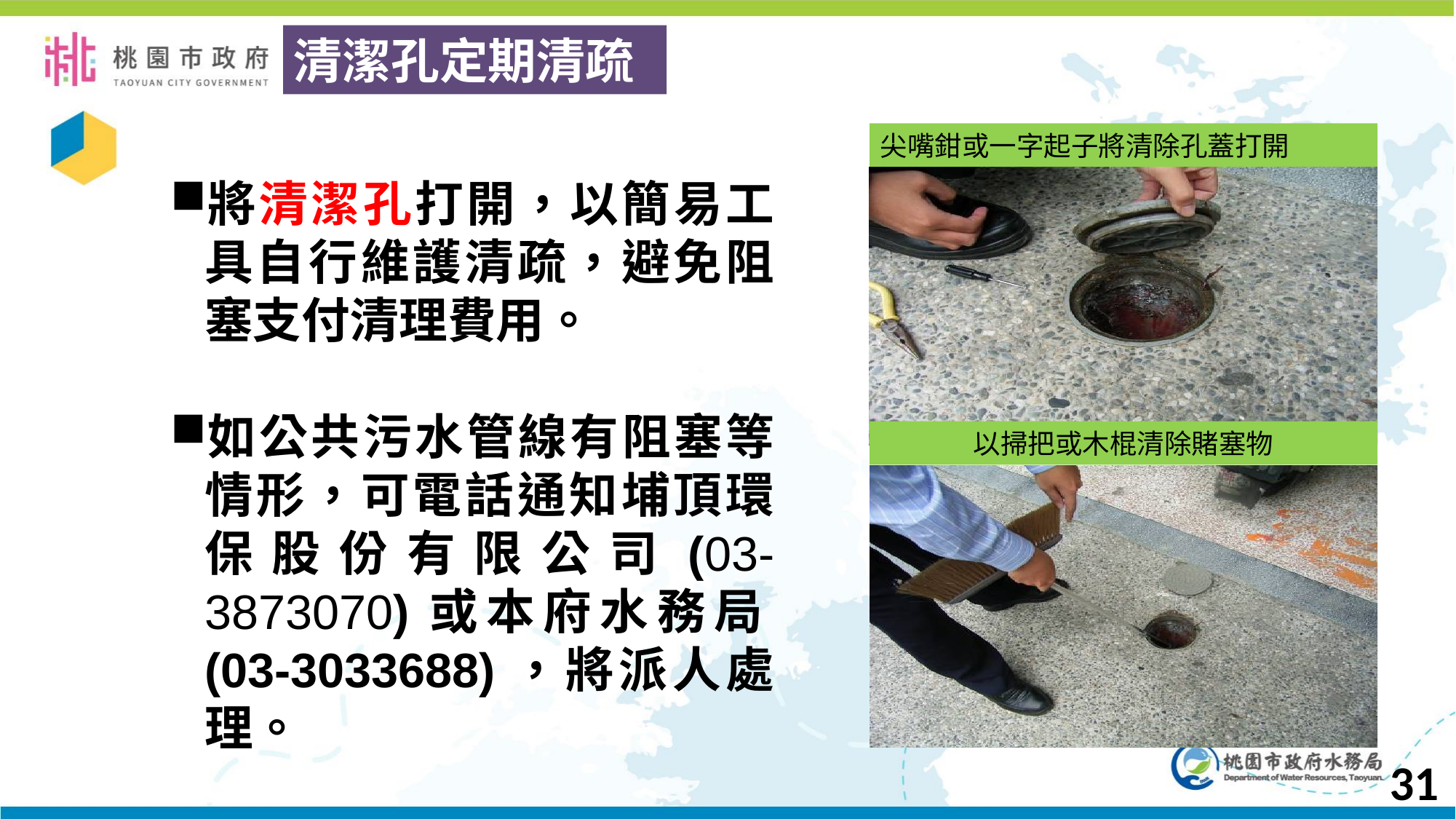

清潔孔定期清疏
尖嘴鉗或一字起子將清除孔蓋打開

將清潔孔打開，以簡易工具自行維護清疏，避免阻塞支付清理費用。

如公共污水管線有阻塞等情形，可電話通知埔頂環保股份有限公司(03-3873070)或本府水務局(03-3033688)，將派人處理。
以掃把或木棍清除賭塞物

31